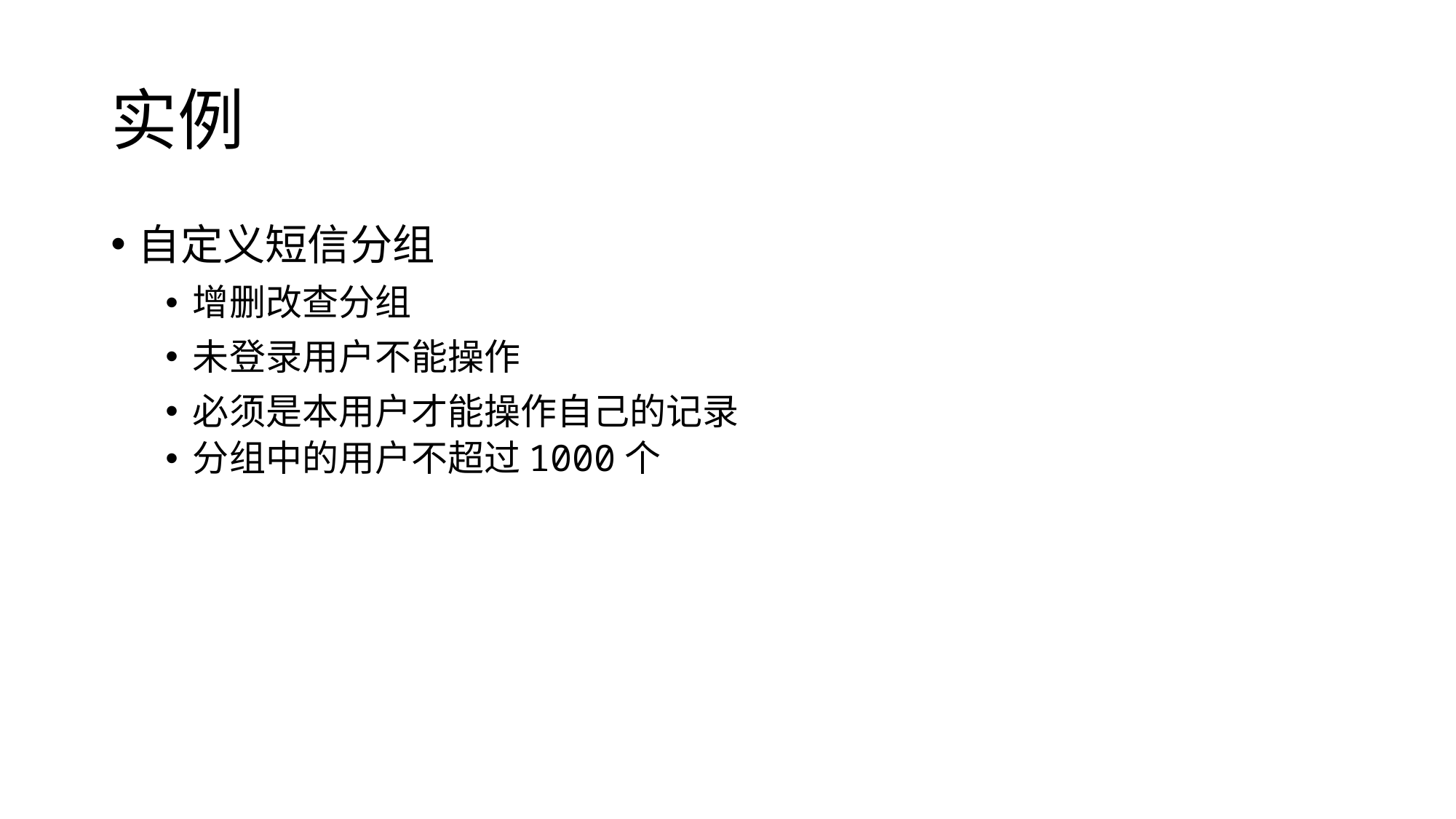

# 实例
自定义短信分组
增删改查分组
未登录用户不能操作
必须是本用户才能操作自己的记录
分组中的用户不超过1000个